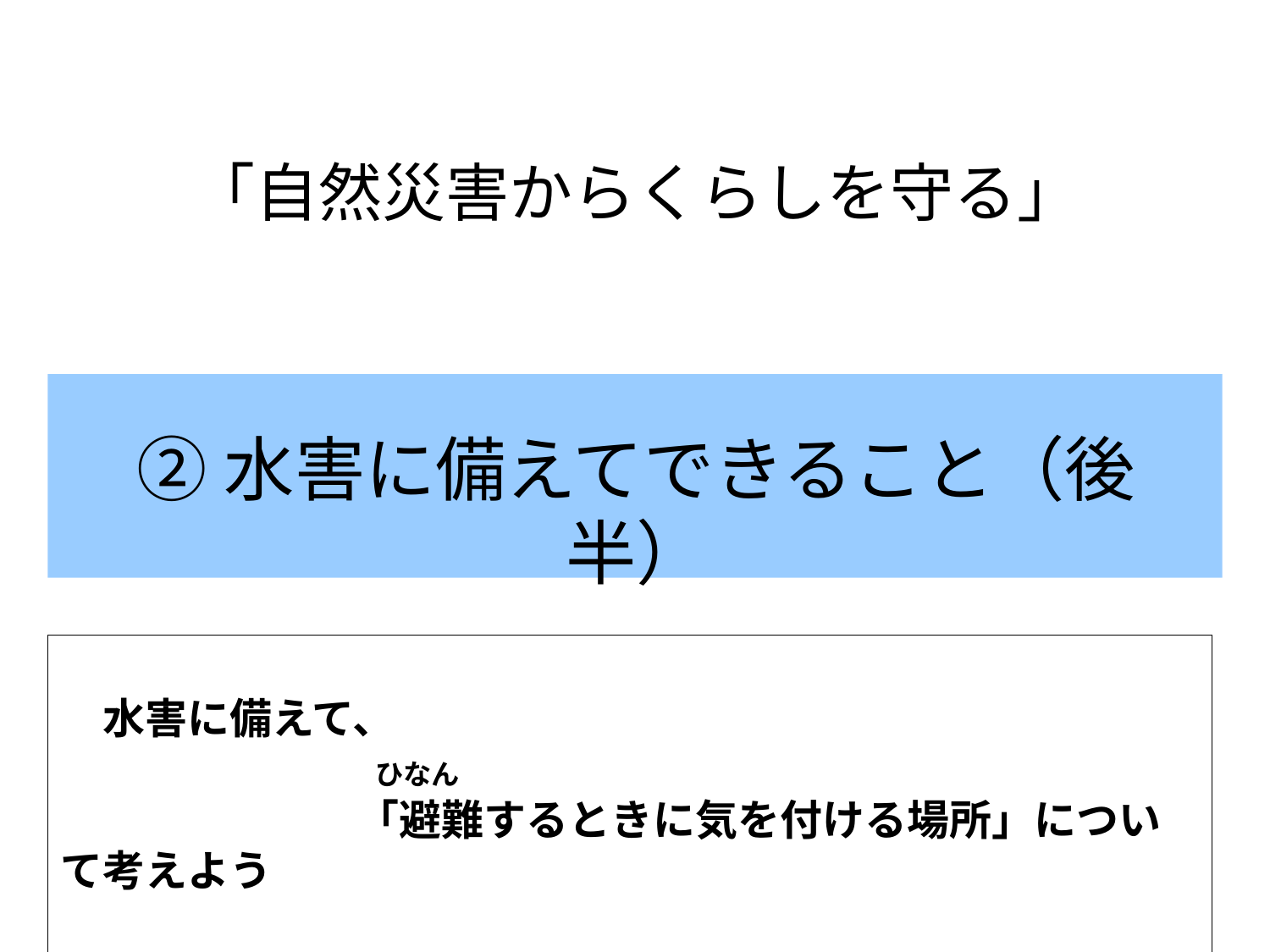

「自然災害からくらしを守る」

②水害に備えてできること（後半）

　水害に備えて、
　　　　　　　  ひなん
　　　　　　　「避難するときに気を付ける場所」について考えよう